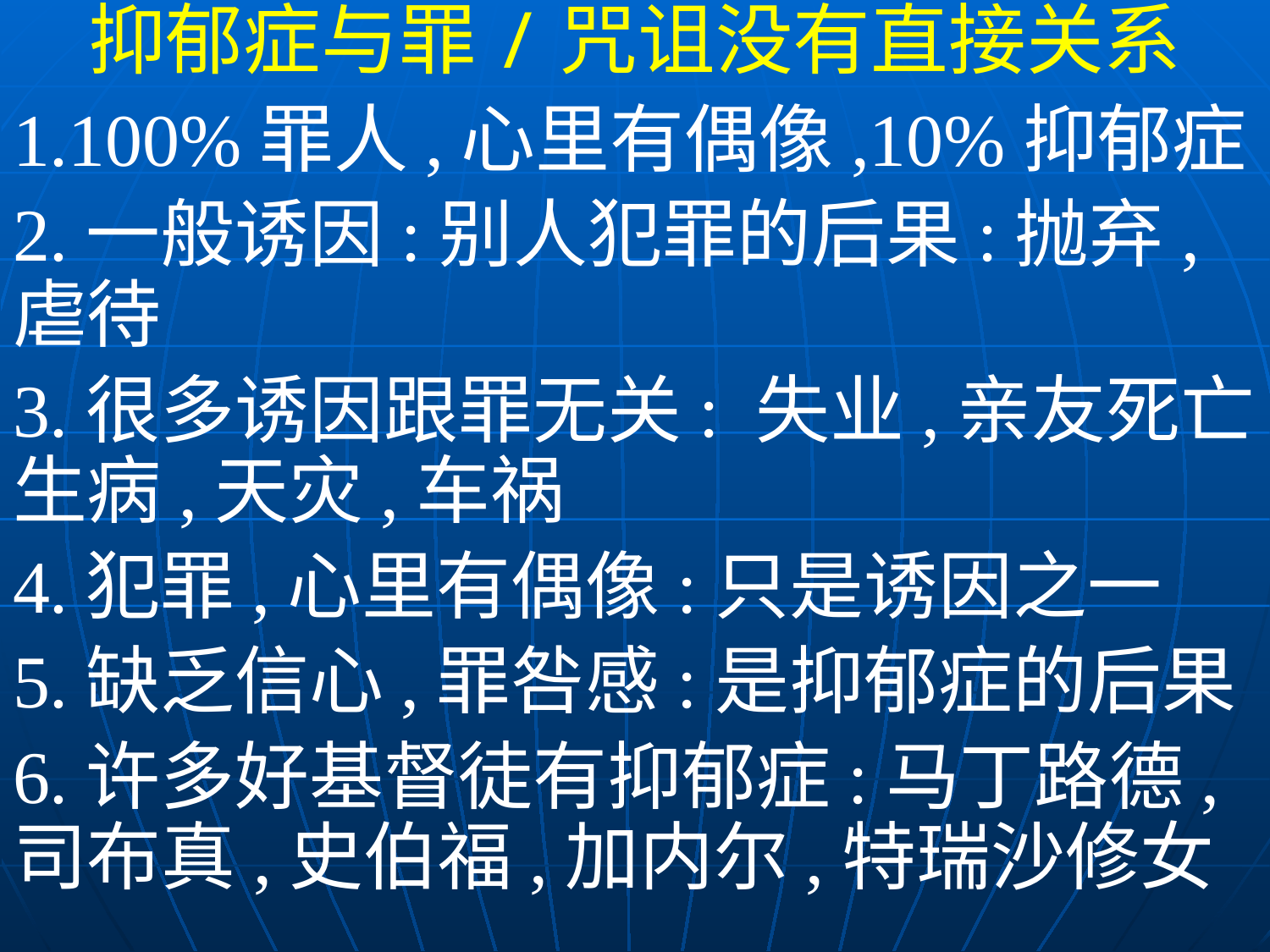

抑郁症与罪/咒诅没有直接关系
1.100%罪人,心里有偶像,10%抑郁症
2.一般诱因:别人犯罪的后果:抛弃,虐待
3.很多诱因跟罪无关: 失业,亲友死亡,生病,天灾,车祸
4.犯罪,心里有偶像:只是诱因之一
5.缺乏信心,罪咎感:是抑郁症的后果
6.许多好基督徒有抑郁症:马丁路德,司布真,史伯福,加内尔,特瑞沙修女